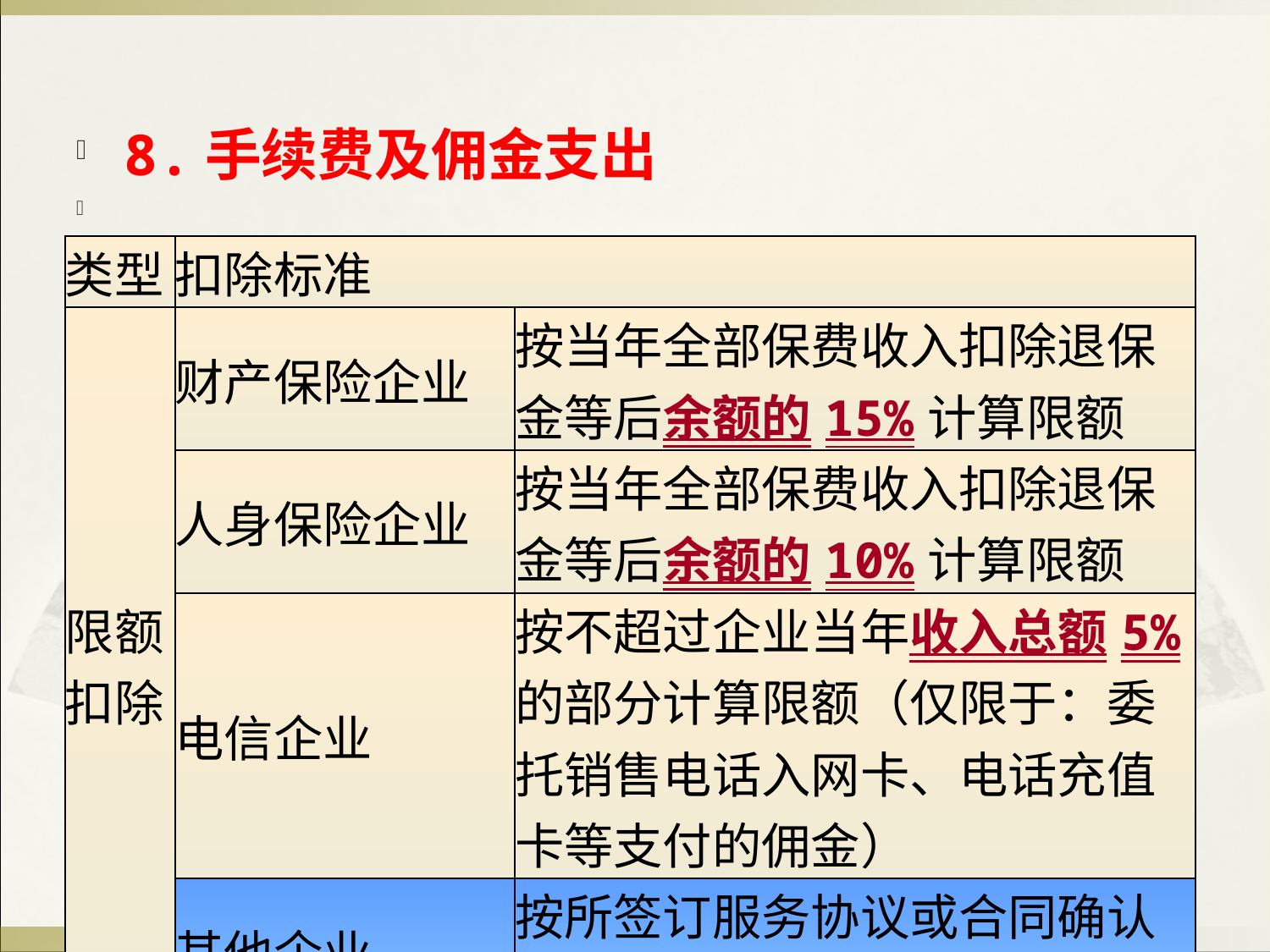

8.手续费及佣金支出

| 类型 | 扣除标准 |  |
| --- | --- | --- |
| 限额扣除 | 财产保险企业 | 按当年全部保费收入扣除退保金等后余额的15%计算限额 |
|  | 人身保险企业 | 按当年全部保费收入扣除退保金等后余额的10%计算限额 |
|  | 电信企业 | 按不超过企业当年收入总额5%的部分计算限额（仅限于：委托销售电话入网卡、电话充值卡等支付的佣金） |
|  | 其他企业 | 按所签订服务协议或合同确认的收入金额的5%计算限额 |